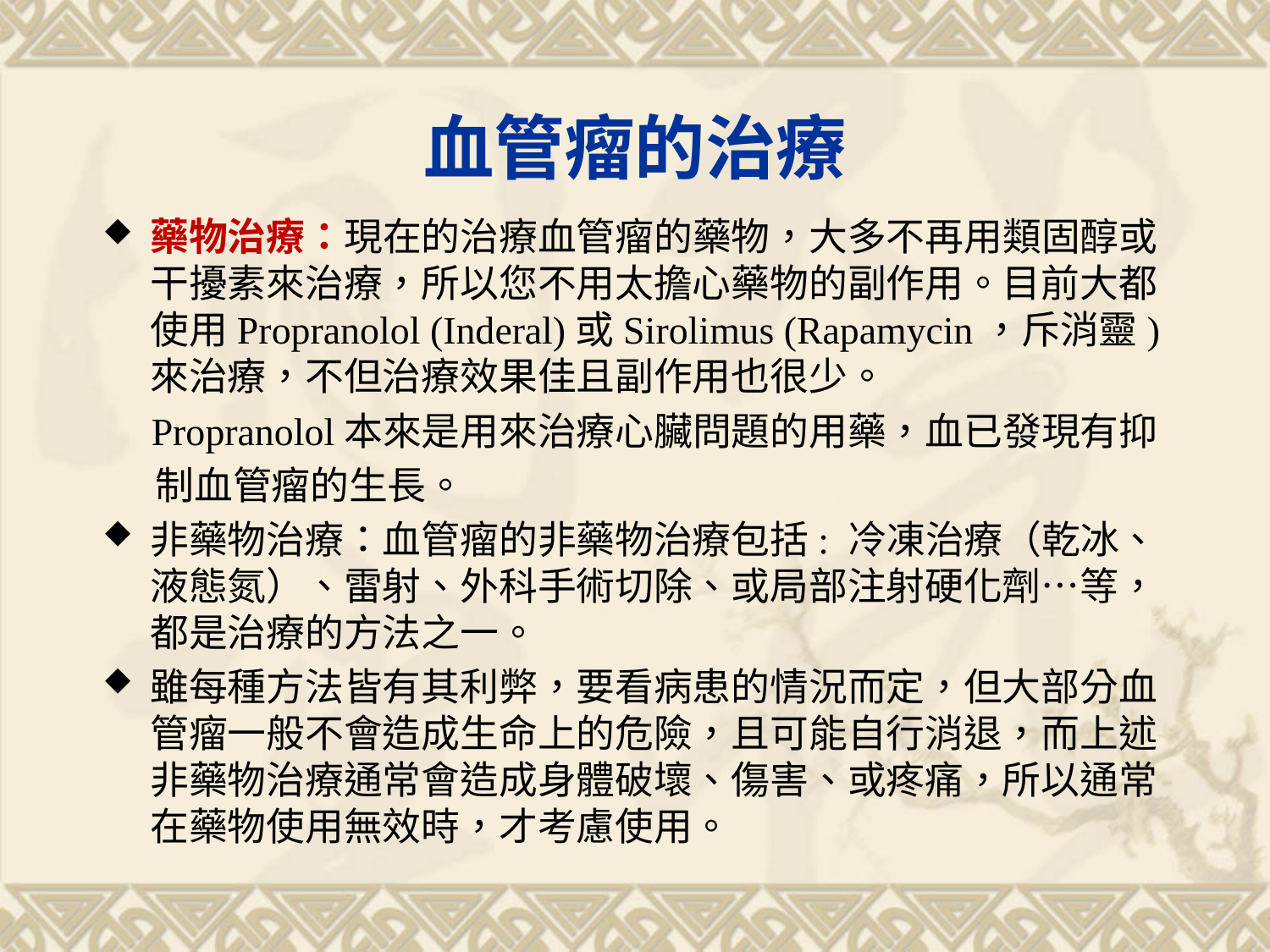

# 血管瘤的治療
藥物治療：現在的治療血管瘤的藥物，大多不再用類固醇或干擾素來治療，所以您不用太擔心藥物的副作用。目前大都使用Propranolol (Inderal)或Sirolimus (Rapamycin，斥消靈)來治療，不但治療效果佳且副作用也很少。
     Propranolol本來是用來治療心臟問題的用藥，血已發現有抑
     制血管瘤的生長。
非藥物治療：血管瘤的非藥物治療包括: 冷凍治療（乾冰、液態氮）、雷射、外科手術切除、或局部注射硬化劑…等，都是治療的方法之一。
雖每種方法皆有其利弊，要看病患的情況而定，但大部分血管瘤一般不會造成生命上的危險，且可能自行消退，而上述非藥物治療通常會造成身體破壞、傷害、或疼痛，所以通常在藥物使用無效時，才考慮使用。